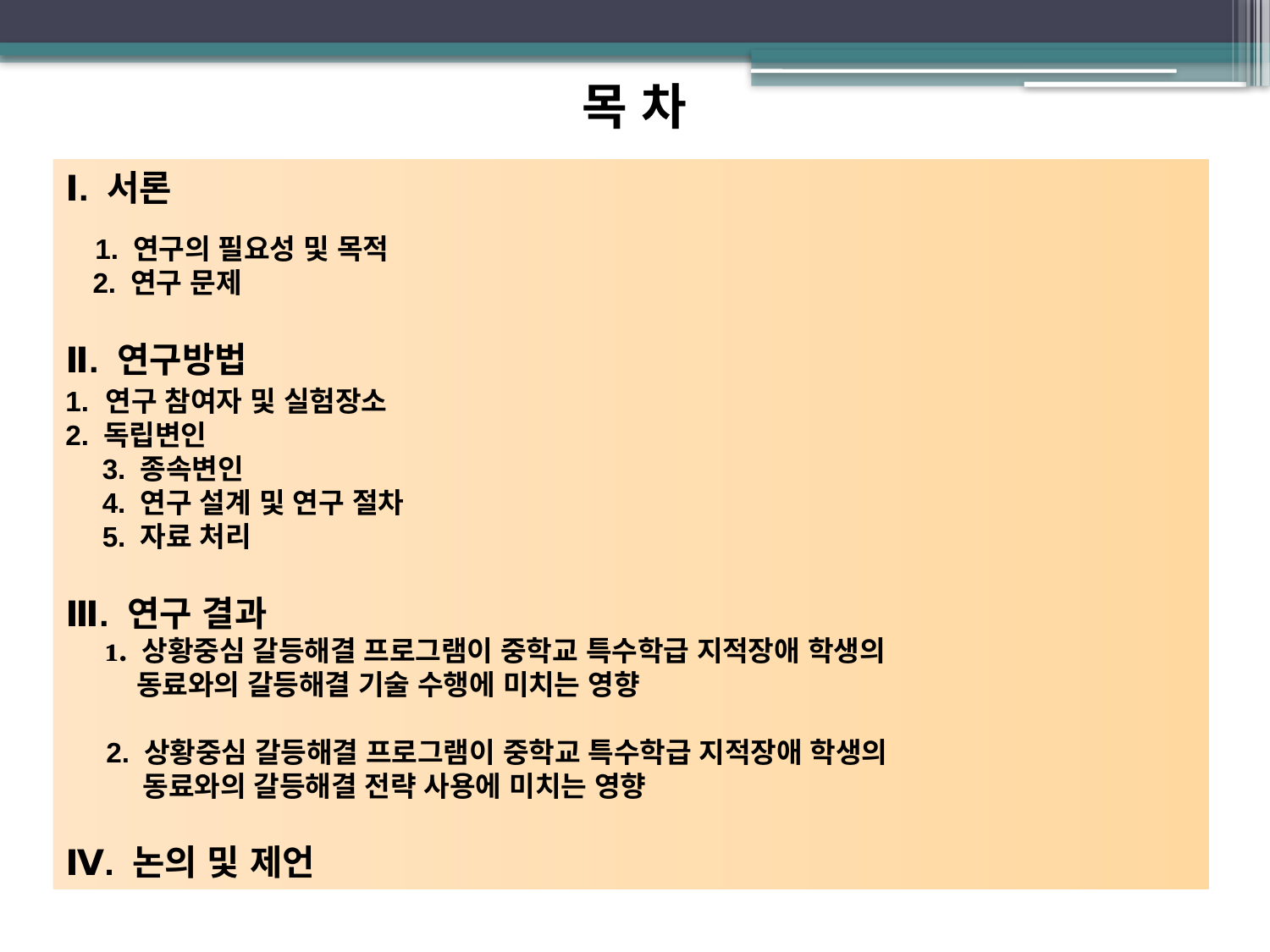

# 목 차
Ⅰ. 서론
  1. 연구의 필요성 및 목적
  2. 연구 문제

Ⅱ. 연구방법
1. 연구 참여자 및 실험장소
2. 독립변인
3. 종속변인
4. 연구 설계 및 연구 절차
5. 자료 처리

Ⅲ. 연구 결과
  1. 상황중심 갈등해결 프로그램이 중학교 특수학급 지적장애 학생의
     동료와의 갈등해결 기술 수행에 미치는 영향

  2. 상황중심 갈등해결 프로그램이 중학교 특수학급 지적장애 학생의
         동료와의 갈등해결 전략 사용에 미치는 영향

Ⅳ. 논의 및 제언
-